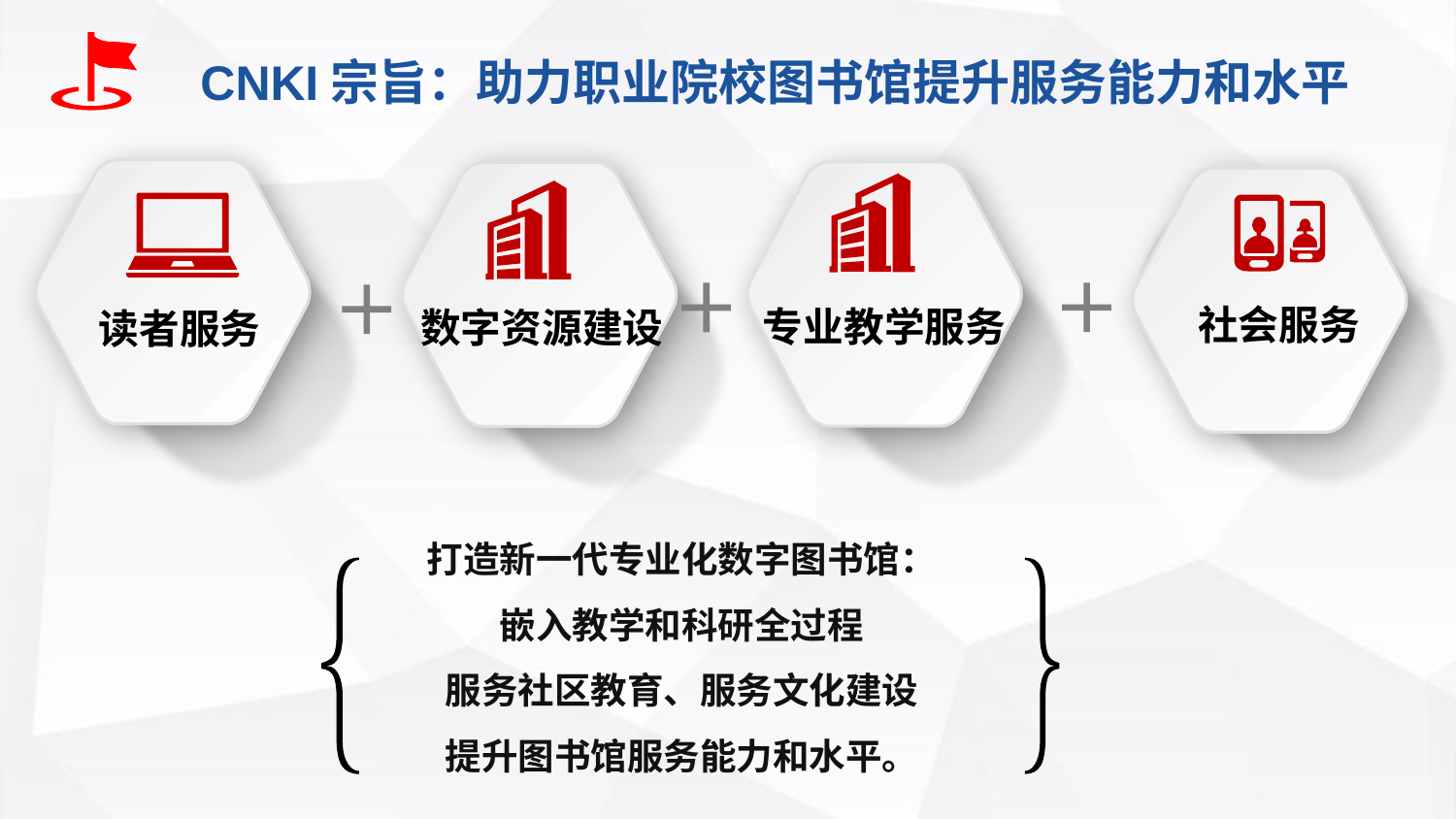

CNKI宗旨：助力职业院校图书馆提升服务能力和水平

社会服务
专业教学服务
数字资源建设
读者服务
打造新一代专业化数字图书馆：
嵌入教学和科研全过程
服务社区教育、服务文化建设
提升图书馆服务能力和水平。